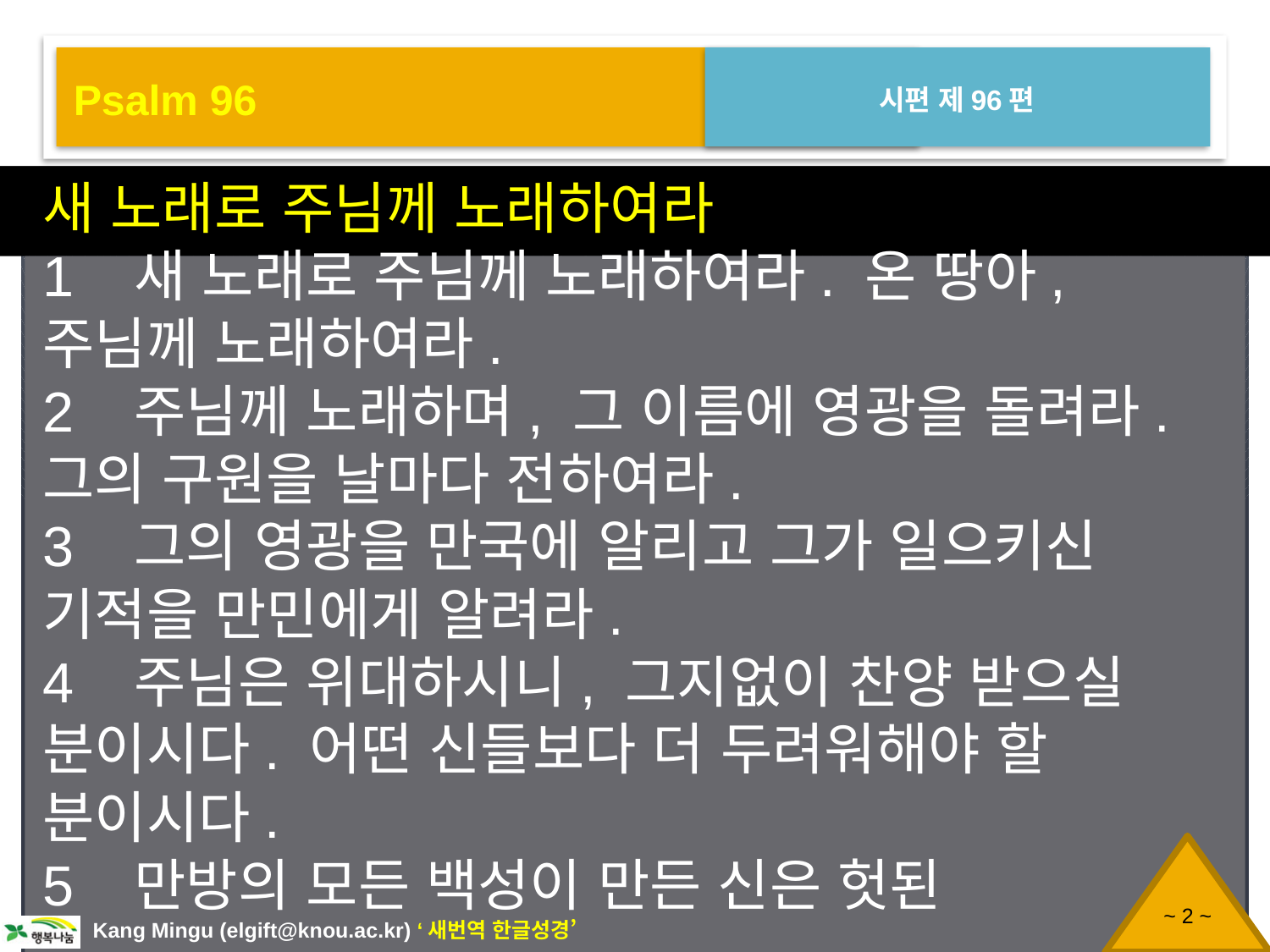

Psalm 96
시편 제96편
새 노래로 주님께 노래하여라
1   새 노래로 주님께 노래하여라. 온 땅아, 주님께 노래하여라.
2   주님께 노래하며, 그 이름에 영광을 돌려라. 그의 구원을 날마다 전하여라.
3   그의 영광을 만국에 알리고 그가 일으키신 기적을 만민에게 알려라.
4   주님은 위대하시니, 그지없이 찬양 받으실 분이시다. 어떤 신들보다 더 두려워해야 할 분이시다.
5   만방의 모든 백성이 만든 신은 헛된